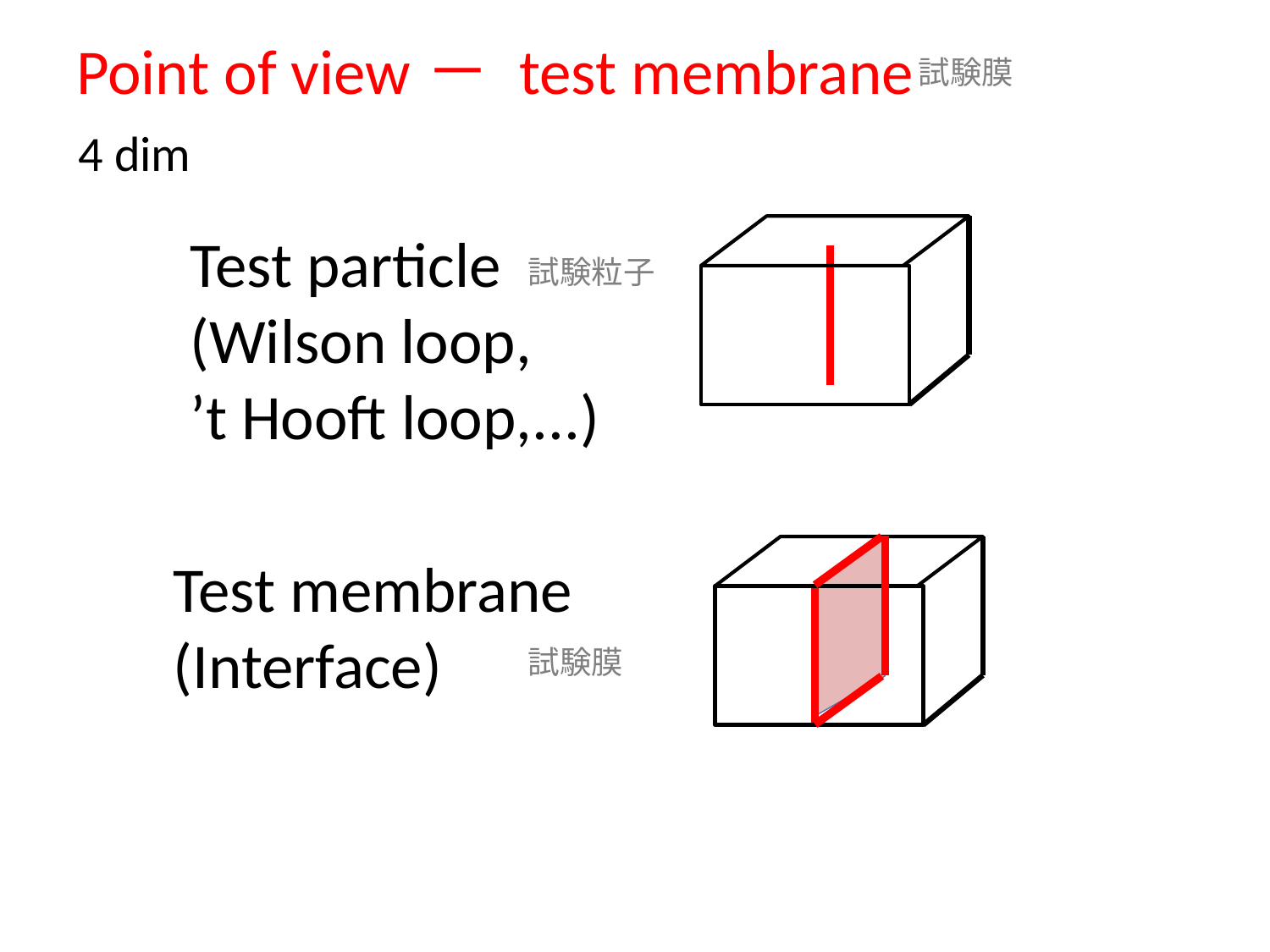

# Point of view－ test membrane
試験膜
4 dim

Test particle
(Wilson loop,
’t Hooft loop,...)
試験粒子

Test membrane
(Interface)

試験膜